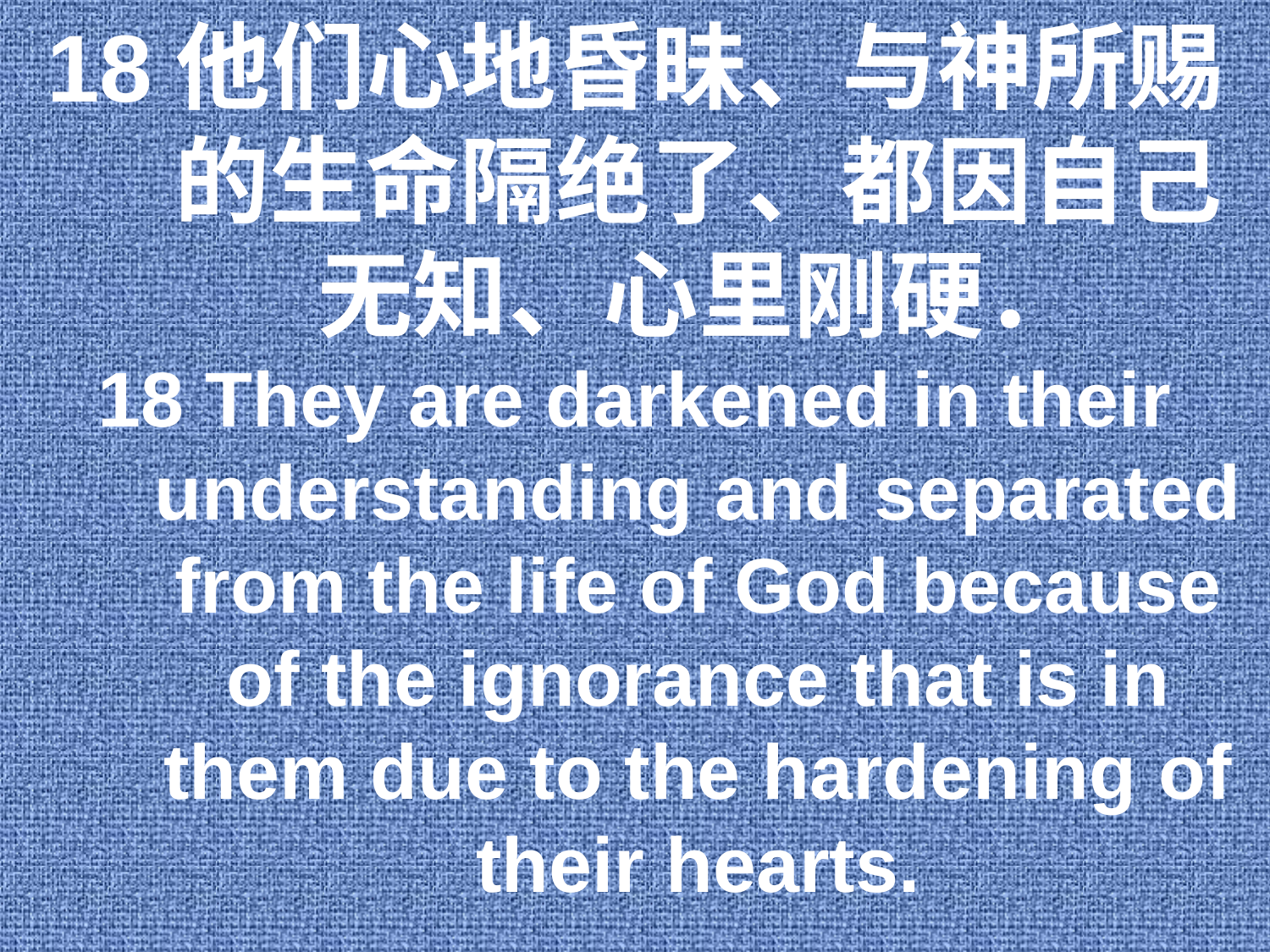

18他们心地昏昧、与神所赐的生命隔绝了、都因自己无知、心里刚硬．
18 They are darkened in their understanding and separated from the life of God because of the ignorance that is in them due to the hardening of their hearts.